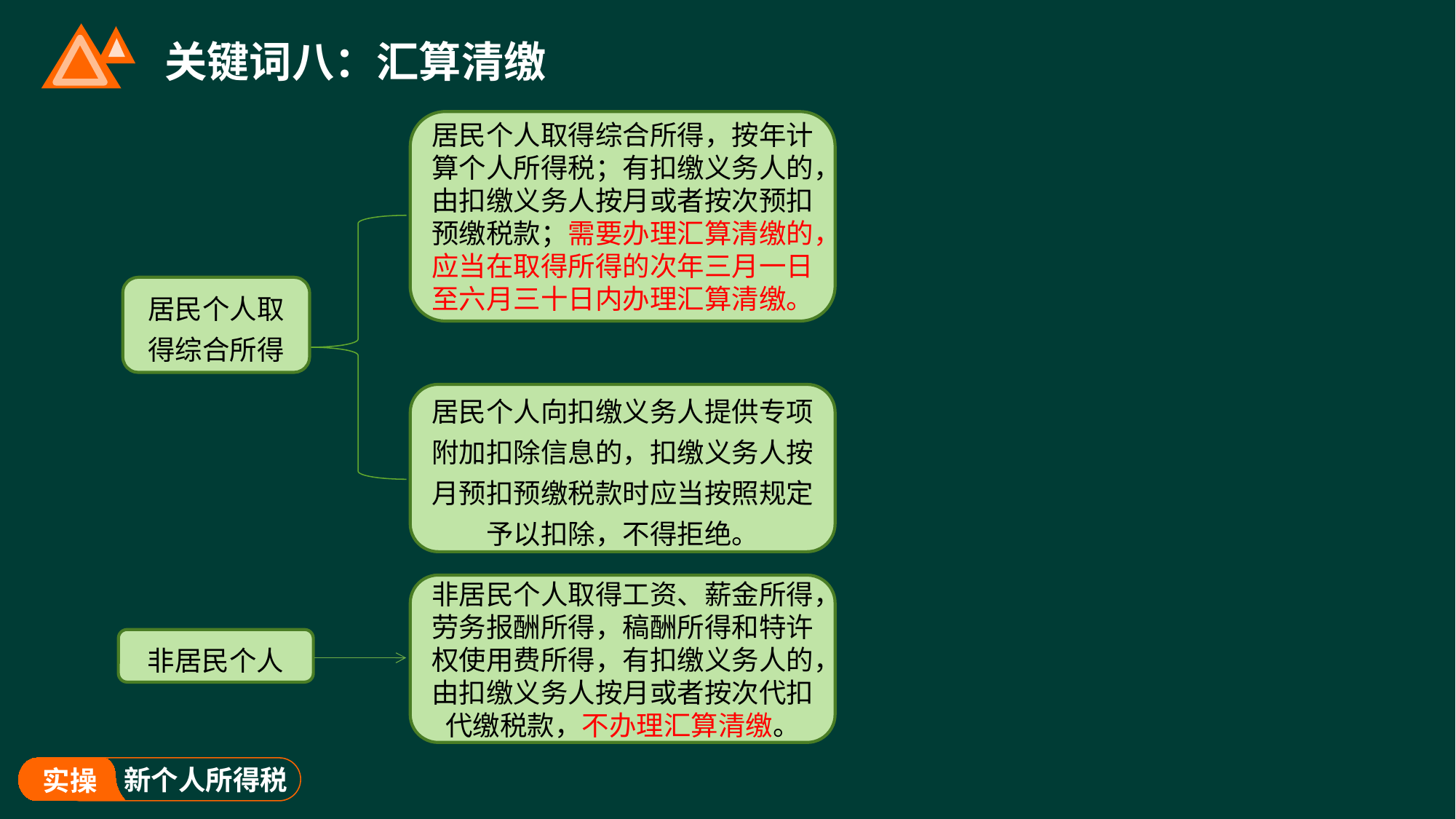

# 关键词八：汇算清缴
居民个人取得综合所得，按年计算个人所得税；有扣缴义务人的，由扣缴义务人按月或者按次预扣预缴税款；需要办理汇算清缴的，应当在取得所得的次年三月一日至六月三十日内办理汇算清缴。

居民个人取得综合所得

居民个人向扣缴义务人提供专项附加扣除信息的，扣缴义务人按月预扣预缴税款时应当按照规定予以扣除，不得拒绝。

非居民个人取得工资、薪金所得，劳务报酬所得，稿酬所得和特许权使用费所得，有扣缴义务人的，由扣缴义务人按月或者按次代扣代缴税款，不办理汇算清缴。

非居民个人